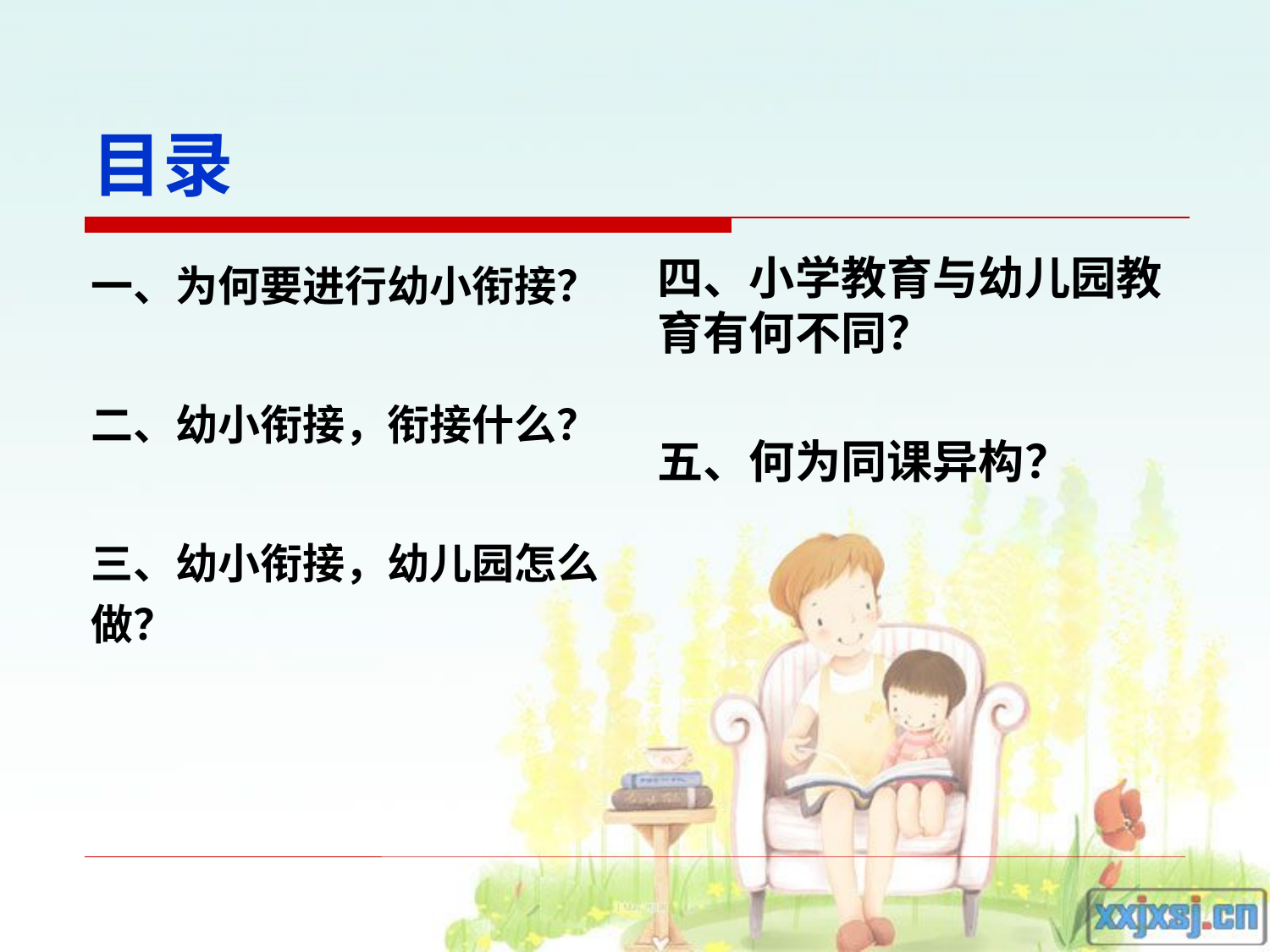

# 目录
一、为何要进行幼小衔接？

二、幼小衔接，衔接什么？

三、幼小衔接，幼儿园怎么做？

四、小学教育与幼儿园教育有何不同？

五、何为同课异构？